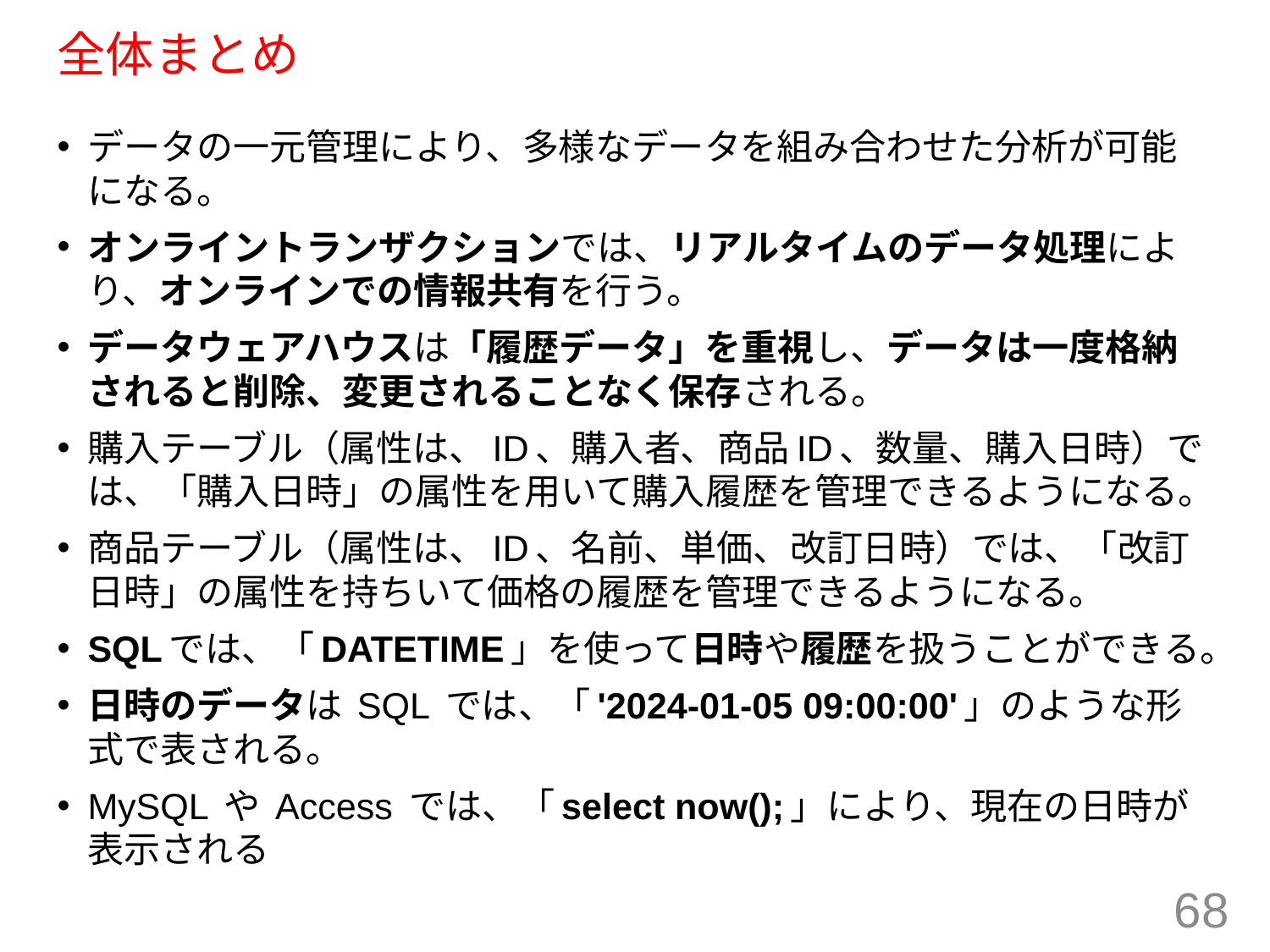

# 全体まとめ
データの一元管理により、多様なデータを組み合わせた分析が可能になる。
オンライントランザクションでは、リアルタイムのデータ処理により、オンラインでの情報共有を行う。
データウェアハウスは「履歴データ」を重視し、データは一度格納されると削除、変更されることなく保存される。
購入テーブル（属性は、ID、購入者、商品ID、数量、購入日時）では、「購入日時」の属性を用いて購入履歴を管理できるようになる。
商品テーブル（属性は、ID、名前、単価、改訂日時）では、「改訂日時」の属性を持ちいて価格の履歴を管理できるようになる。
SQLでは、「DATETIME」を使って日時や履歴を扱うことができる。
日時のデータは SQL では、「'2024-01-05 09:00:00'」のような形式で表される。
MySQL や Access では、「select now();」により、現在の日時が表示される
68